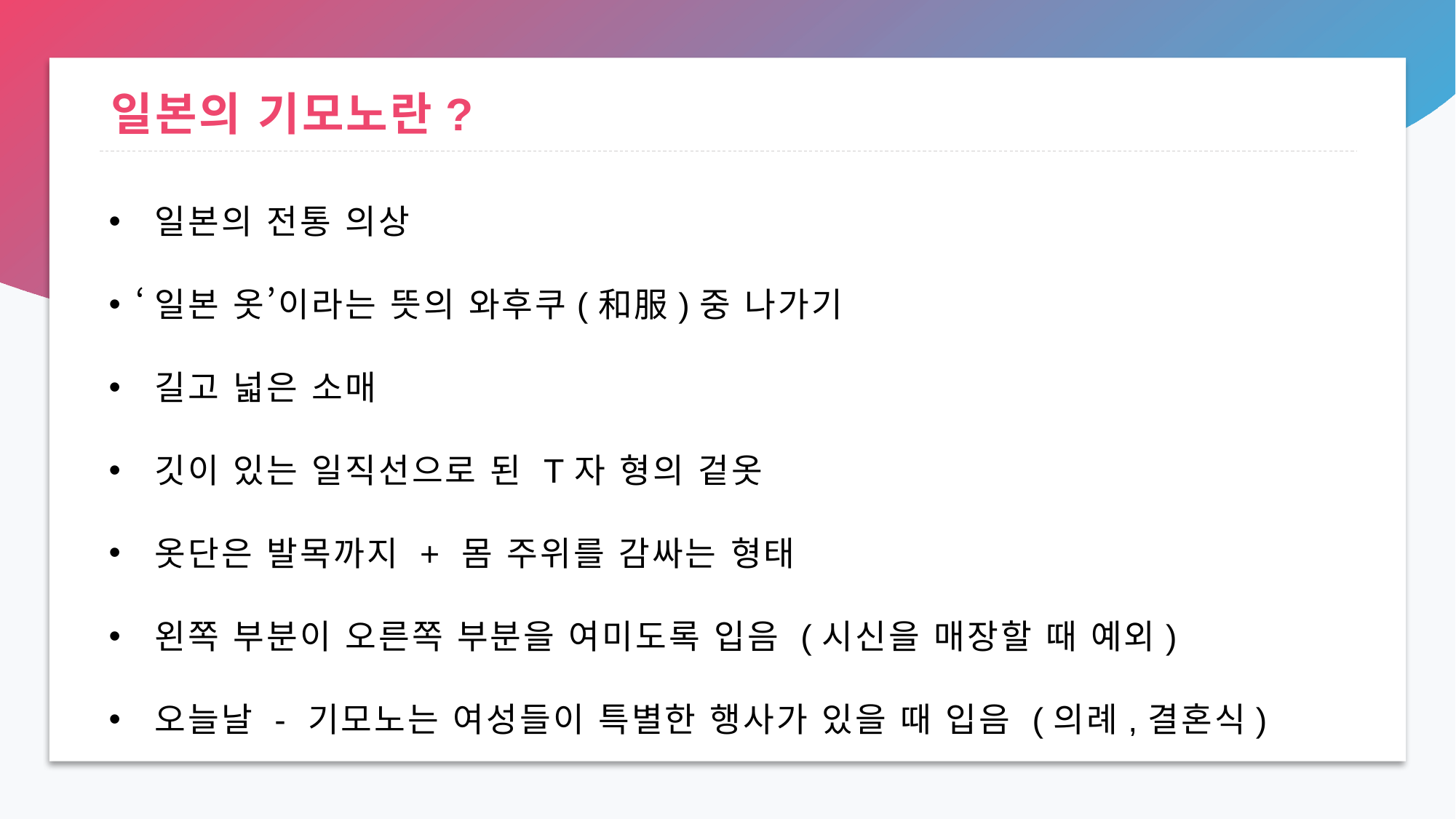

# 일본의 기모노란?
 일본의 전통 의상
‘일본 옷’이라는 뜻의 와후쿠(和服)중 나가기
 길고 넓은 소매
 깃이 있는 일직선으로 된 T자 형의 겉옷
 옷단은 발목까지 + 몸 주위를 감싸는 형태
 왼쪽 부분이 오른쪽 부분을 여미도록 입음 (시신을 매장할 때 예외)
 오늘날 - 기모노는 여성들이 특별한 행사가 있을 때 입음 (의례,결혼식)